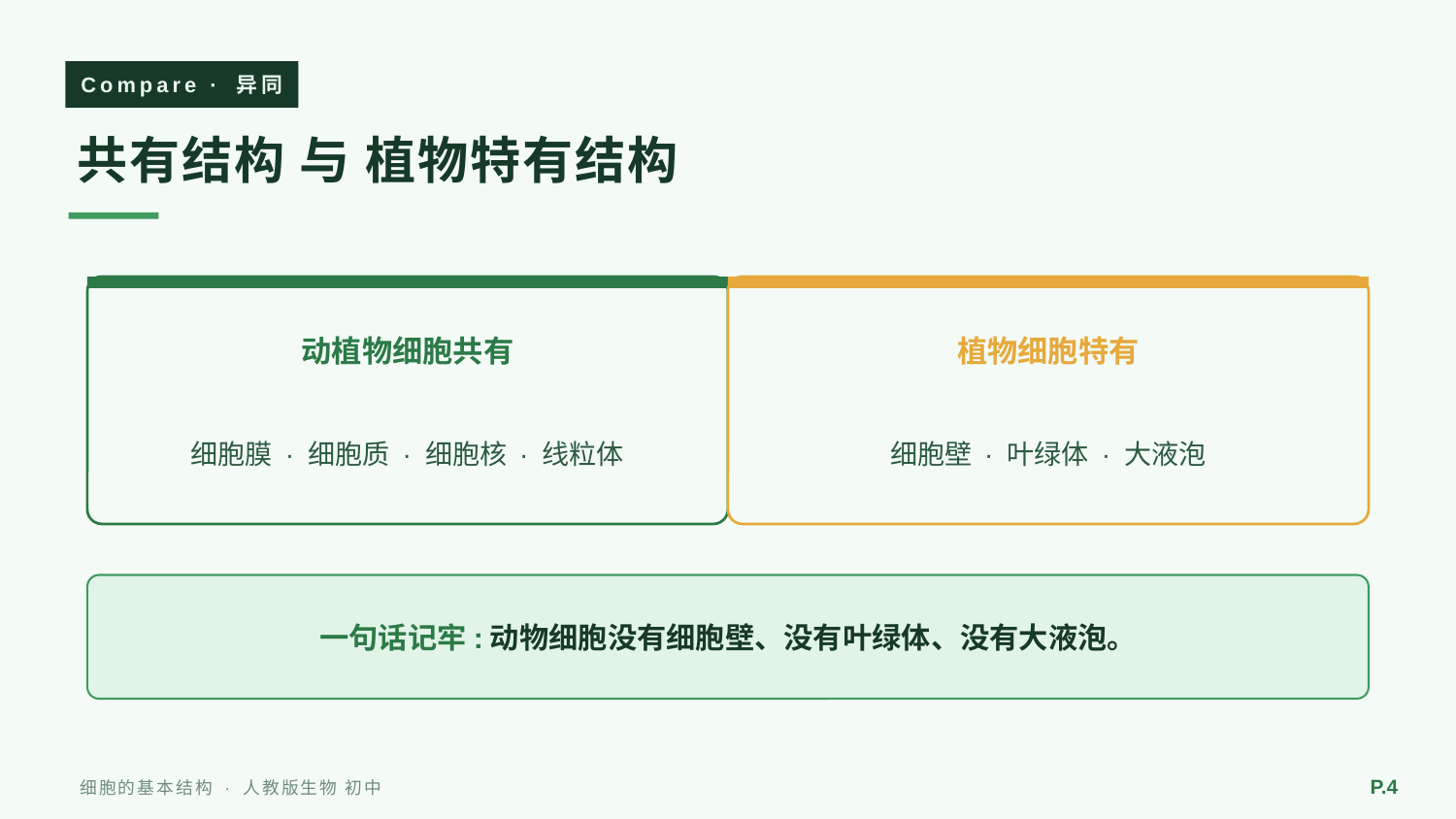

Compare · 异同

共有结构 与 植物特有结构

动植物细胞共有
植物细胞特有
细胞膜 · 细胞质 · 细胞核 · 线粒体
细胞壁 · 叶绿体 · 大液泡

一句话记牢:动物细胞没有细胞壁、没有叶绿体、没有大液泡。
P.4
细胞的基本结构 · 人教版生物 初中